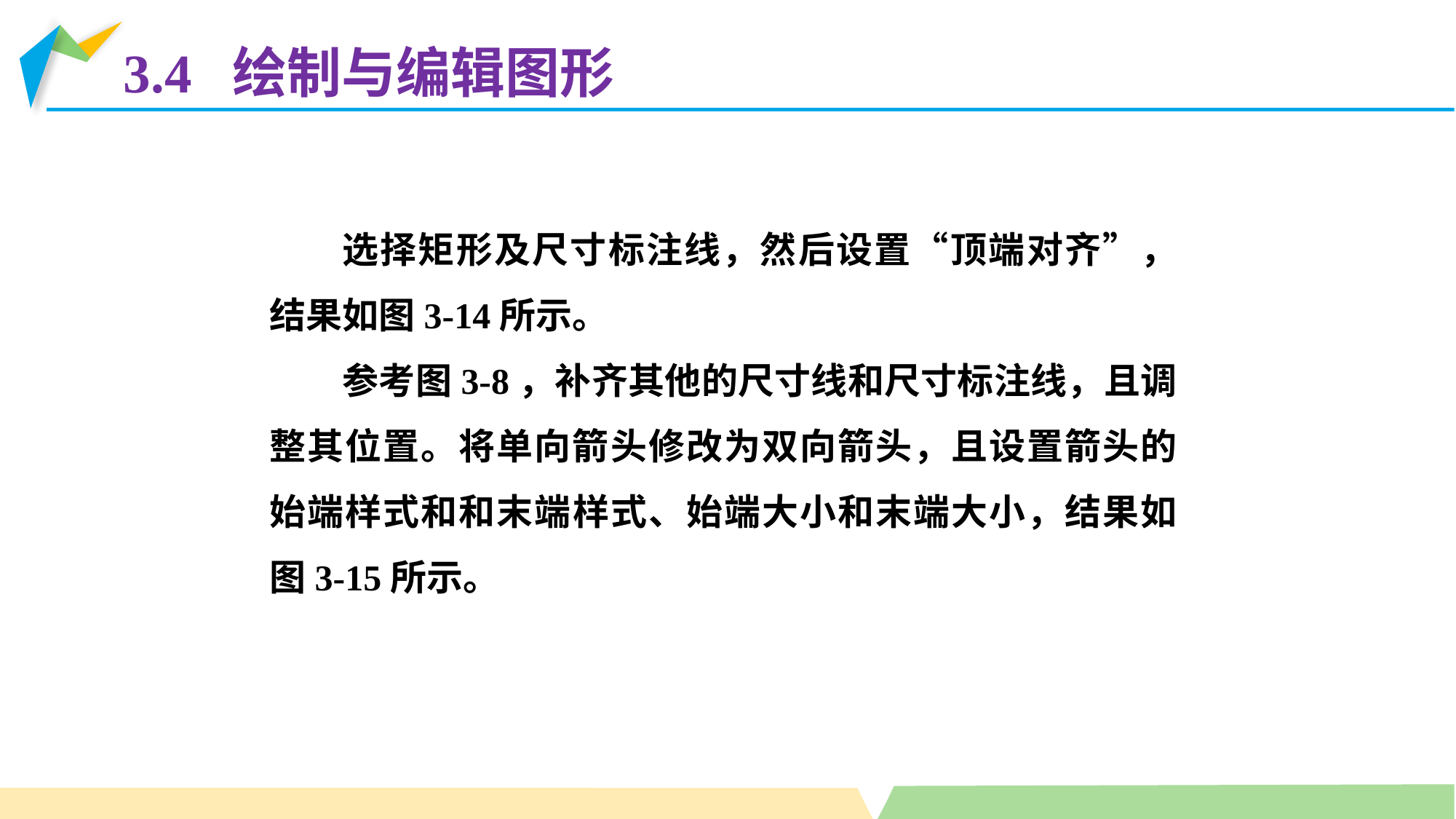

3.4  绘制与编辑图形
选择矩形及尺寸标注线，然后设置“顶端对齐”，结果如图3-14所示。
参考图3-8，补齐其他的尺寸线和尺寸标注线，且调整其位置。将单向箭头修改为双向箭头，且设置箭头的始端样式和和末端样式、始端大小和末端大小，结果如图3-15所示。